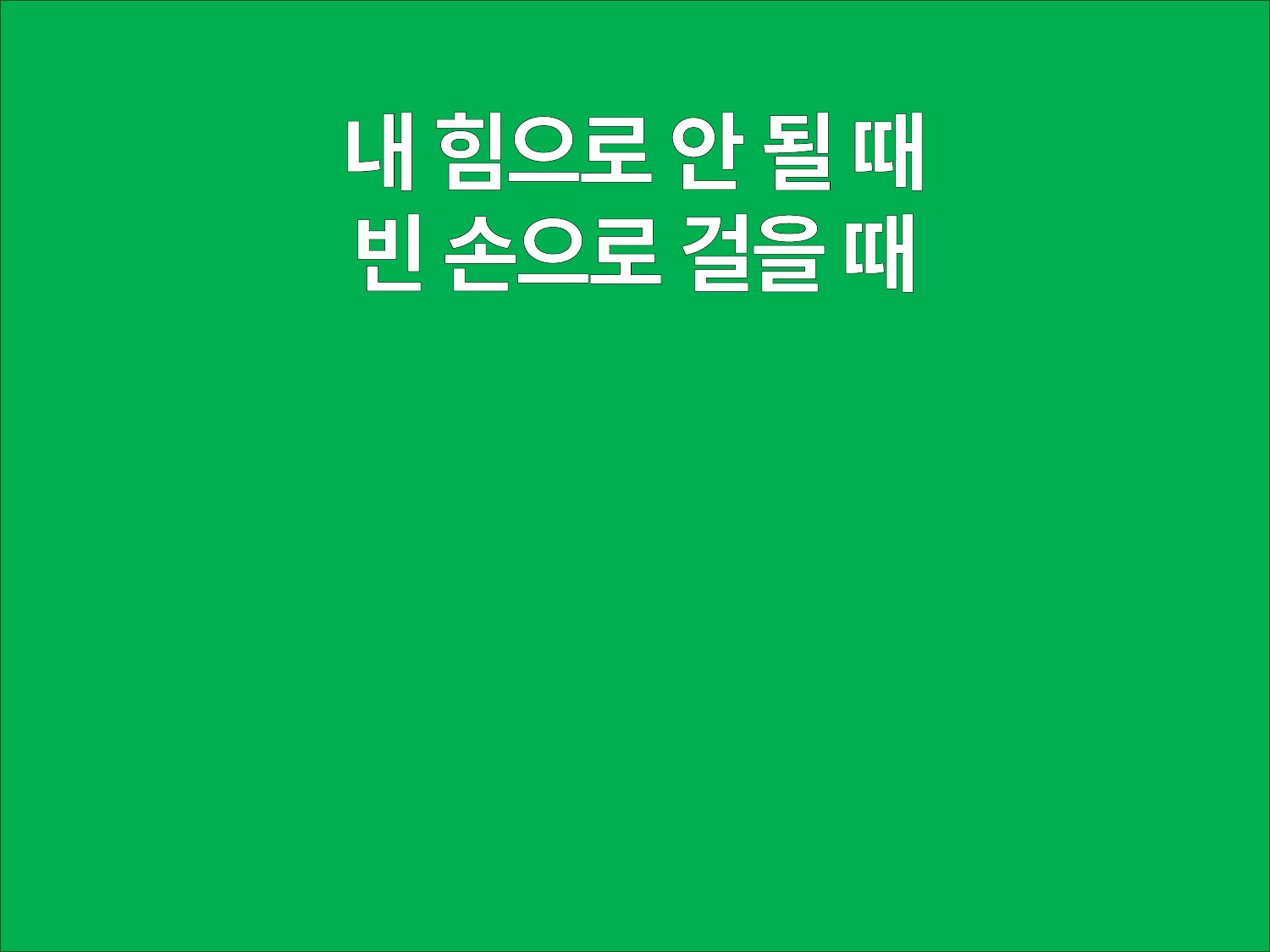

내 힘으로 안 될 때
빈 손으로 걸을 때